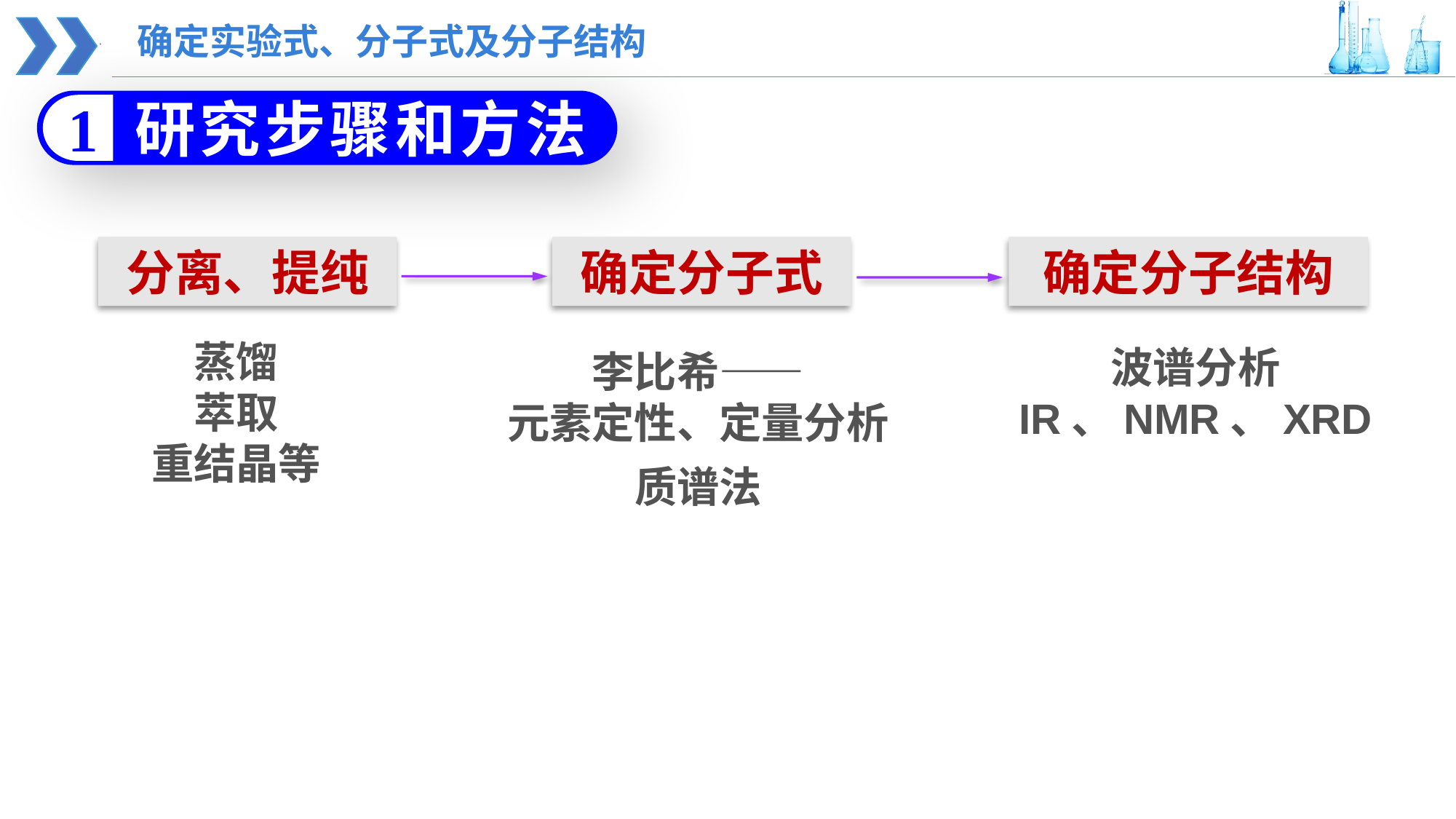

确定实验式、分子式及分子结构
      研究步骤和方法
1
分离、提纯
确定分子式
确定分子结构

蒸馏
萃取
重结晶等
波谱分析
IR、NMR、XRD
李比希——
元素定性、定量分析
质谱法